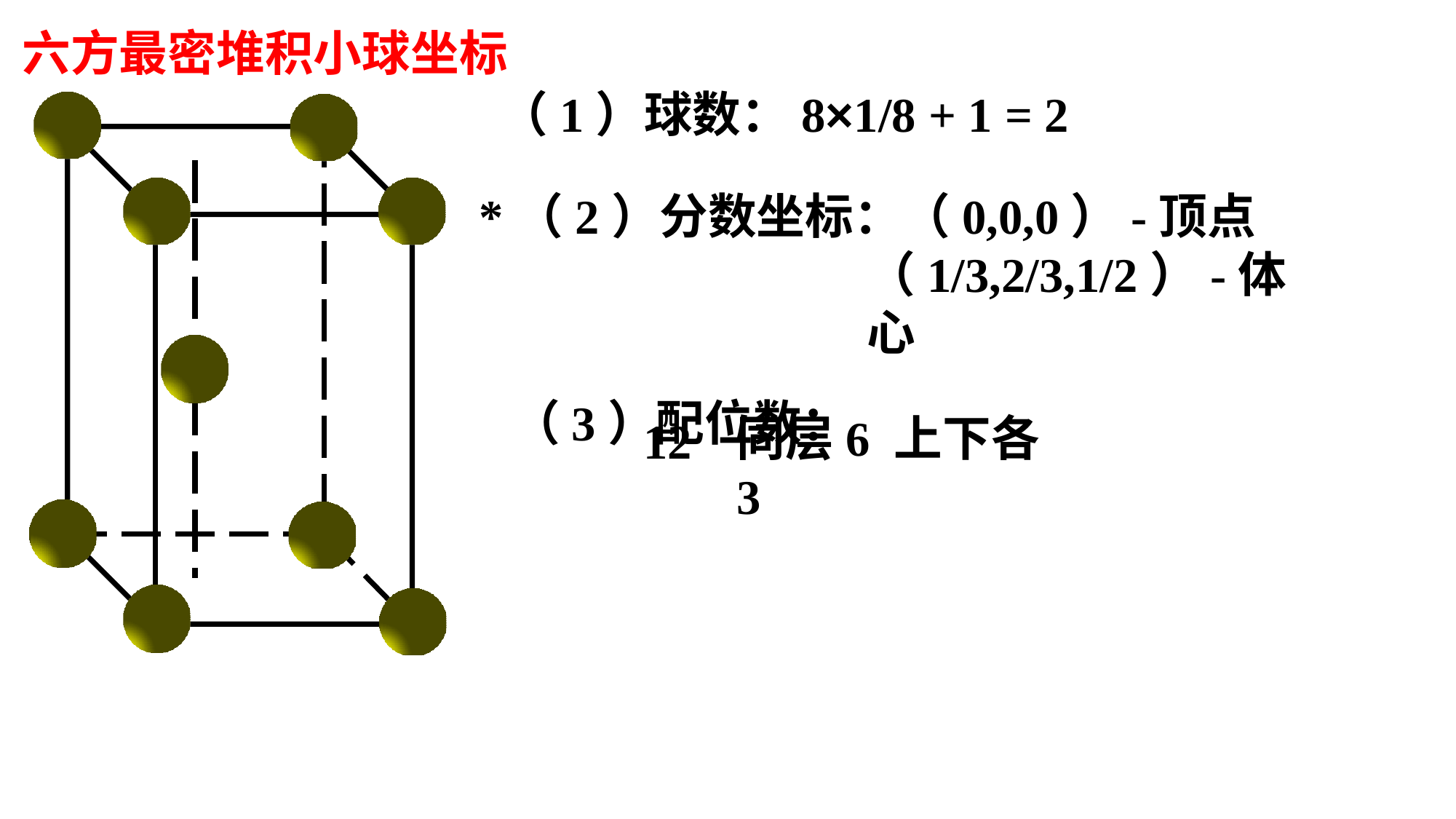

六方最密堆积小球坐标
（1）球数：8×1/8 + 1 = 2
*（2）分数坐标：（0,0,0）-顶点
（1/3,2/3,1/2）-体心
（3）配位数：

同层6 上下各3
12